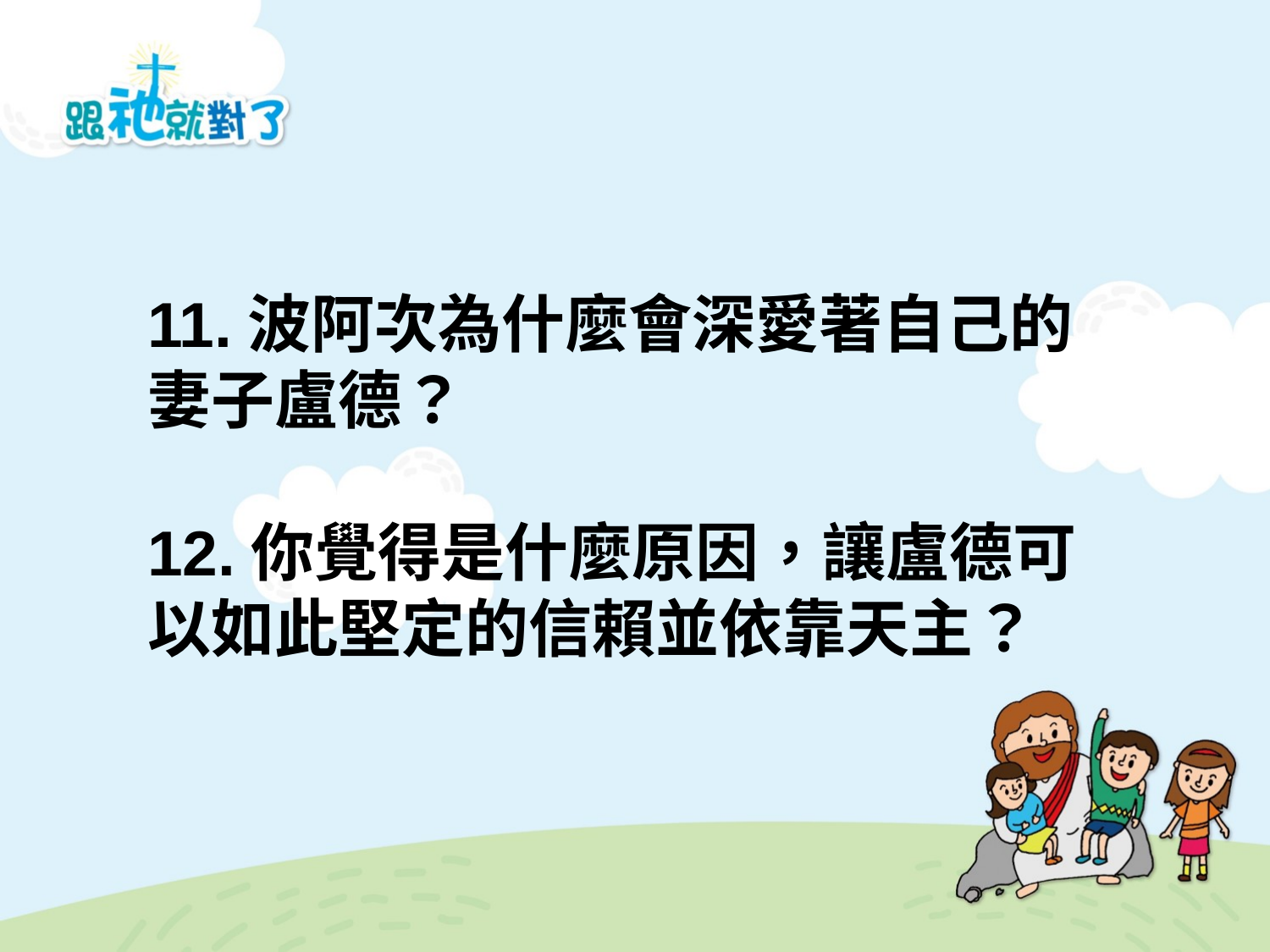

11.波阿次為什麼會深愛著自己的妻子盧德？

12.你覺得是什麼原因，讓盧德可以如此堅定的信賴並依靠天主？